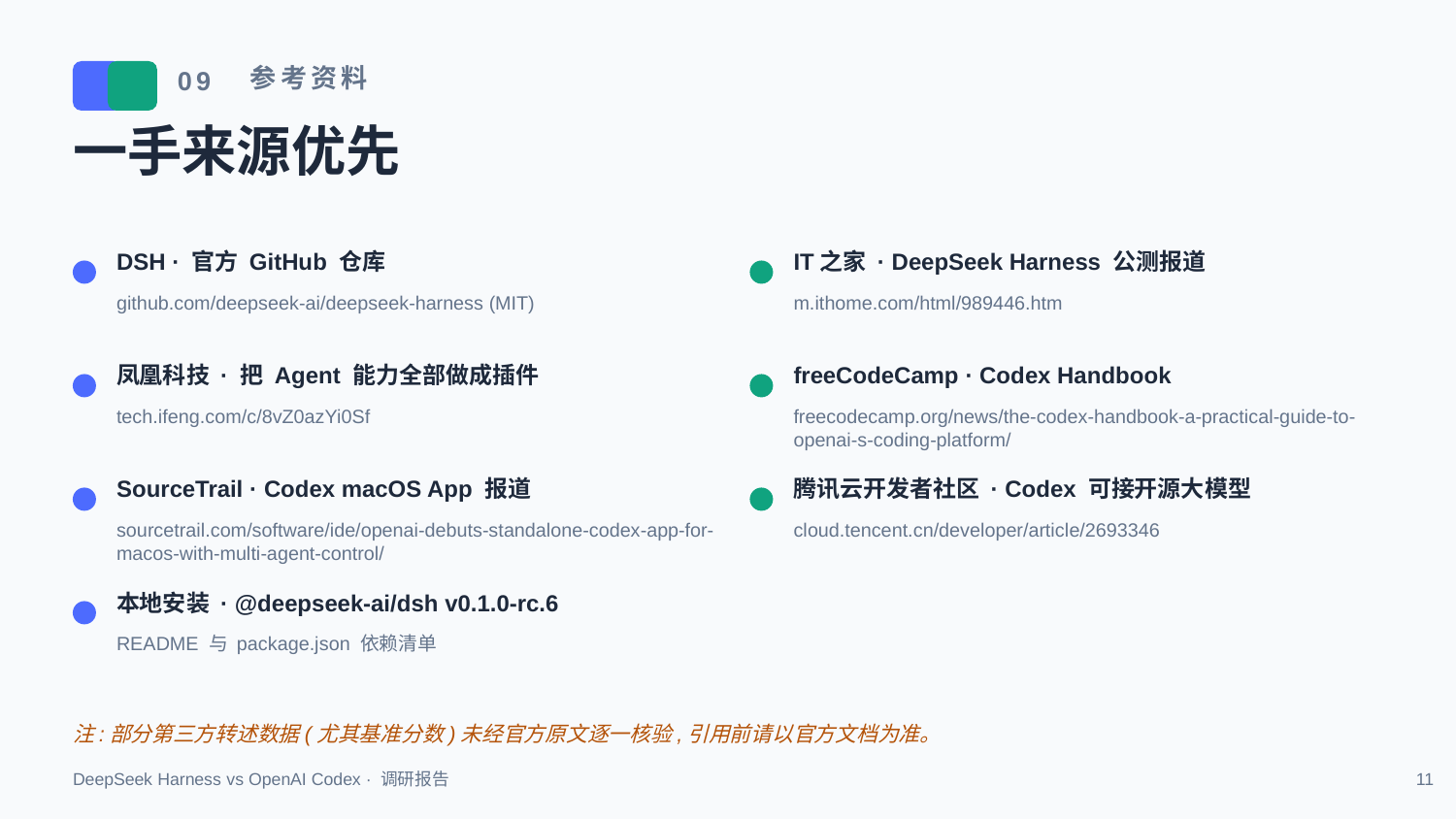

参考资料
09
一手来源优先
DSH · 官方 GitHub 仓库
IT之家 · DeepSeek Harness 公测报道

github.com/deepseek-ai/deepseek-harness (MIT)
m.ithome.com/html/989446.htm
凤凰科技 · 把 Agent 能力全部做成插件
freeCodeCamp · Codex Handbook

tech.ifeng.com/c/8vZ0azYi0Sf
freecodecamp.org/news/the-codex-handbook-a-practical-guide-to-openai-s-coding-platform/
SourceTrail · Codex macOS App 报道
腾讯云开发者社区 · Codex 可接开源大模型

sourcetrail.com/software/ide/openai-debuts-standalone-codex-app-for-macos-with-multi-agent-control/
cloud.tencent.cn/developer/article/2693346
本地安装 · @deepseek-ai/dsh v0.1.0-rc.6

README 与 package.json 依赖清单
注:部分第三方转述数据(尤其基准分数)未经官方原文逐一核验,引用前请以官方文档为准。
DeepSeek Harness vs OpenAI Codex · 调研报告
11